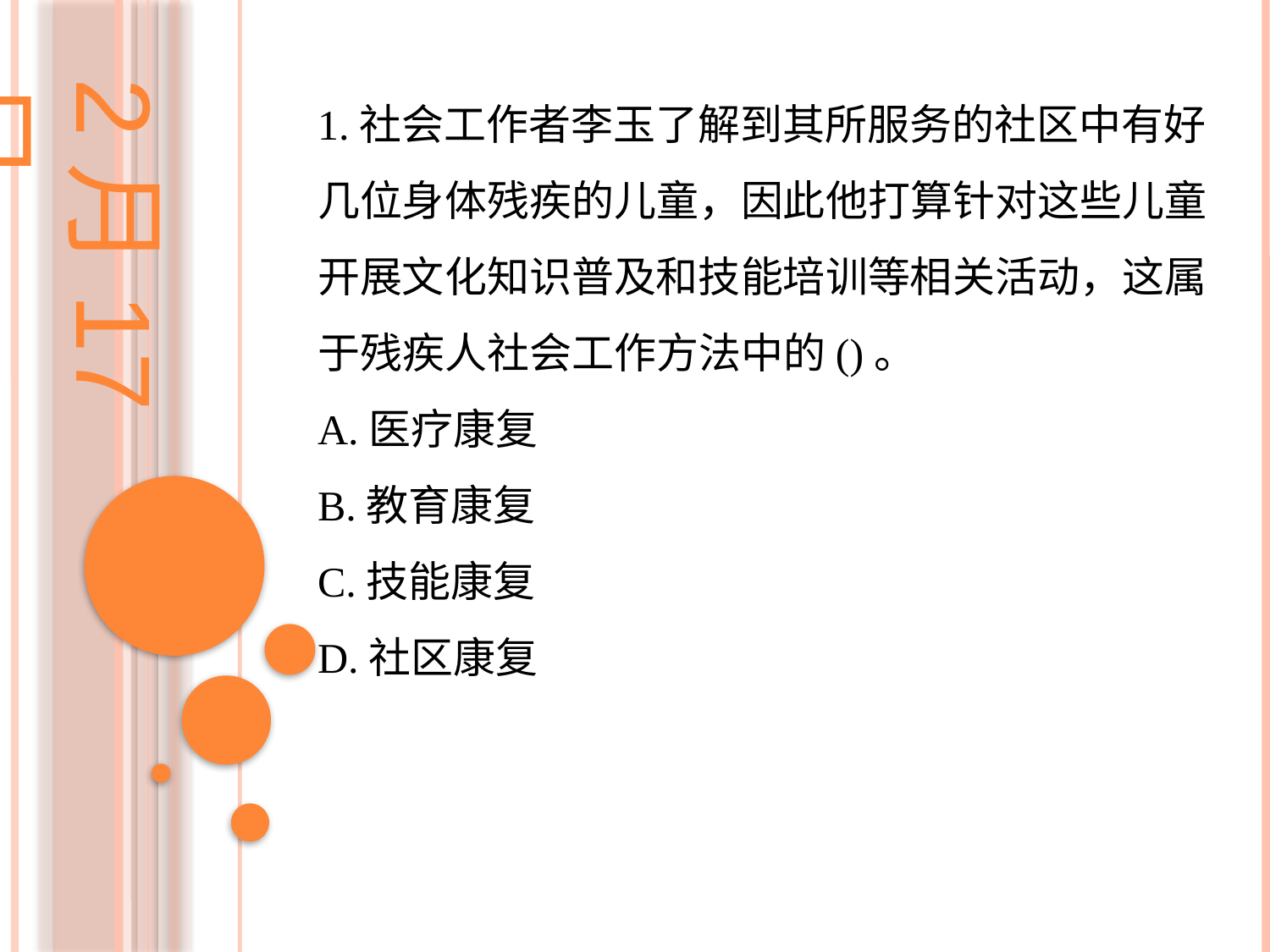

2月17日
1.社会工作者李玉了解到其所服务的社区中有好几位身体残疾的儿童，因此他打算针对这些儿童开展文化知识普及和技能培训等相关活动，这属于残疾人社会工作方法中的()。
A.医疗康复
B.教育康复
C.技能康复
D.社区康复